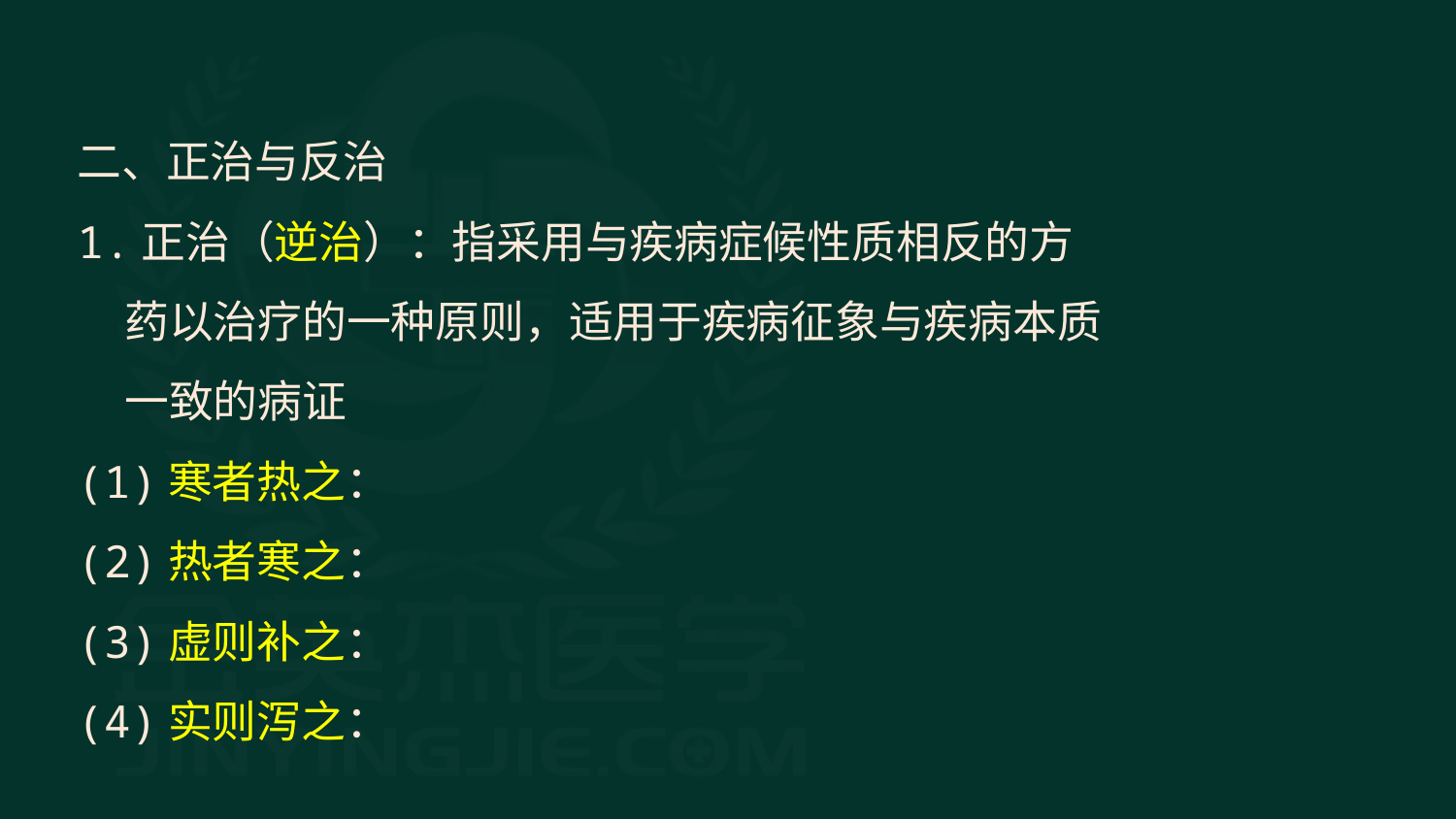

二、正治与反治
1.正治（逆治）：指采用与疾病症候性质相反的方药以治疗的一种原则，适用于疾病征象与疾病本质一致的病证
(1)寒者热之：
(2)热者寒之：
(3)虚则补之：
(4)实则泻之：